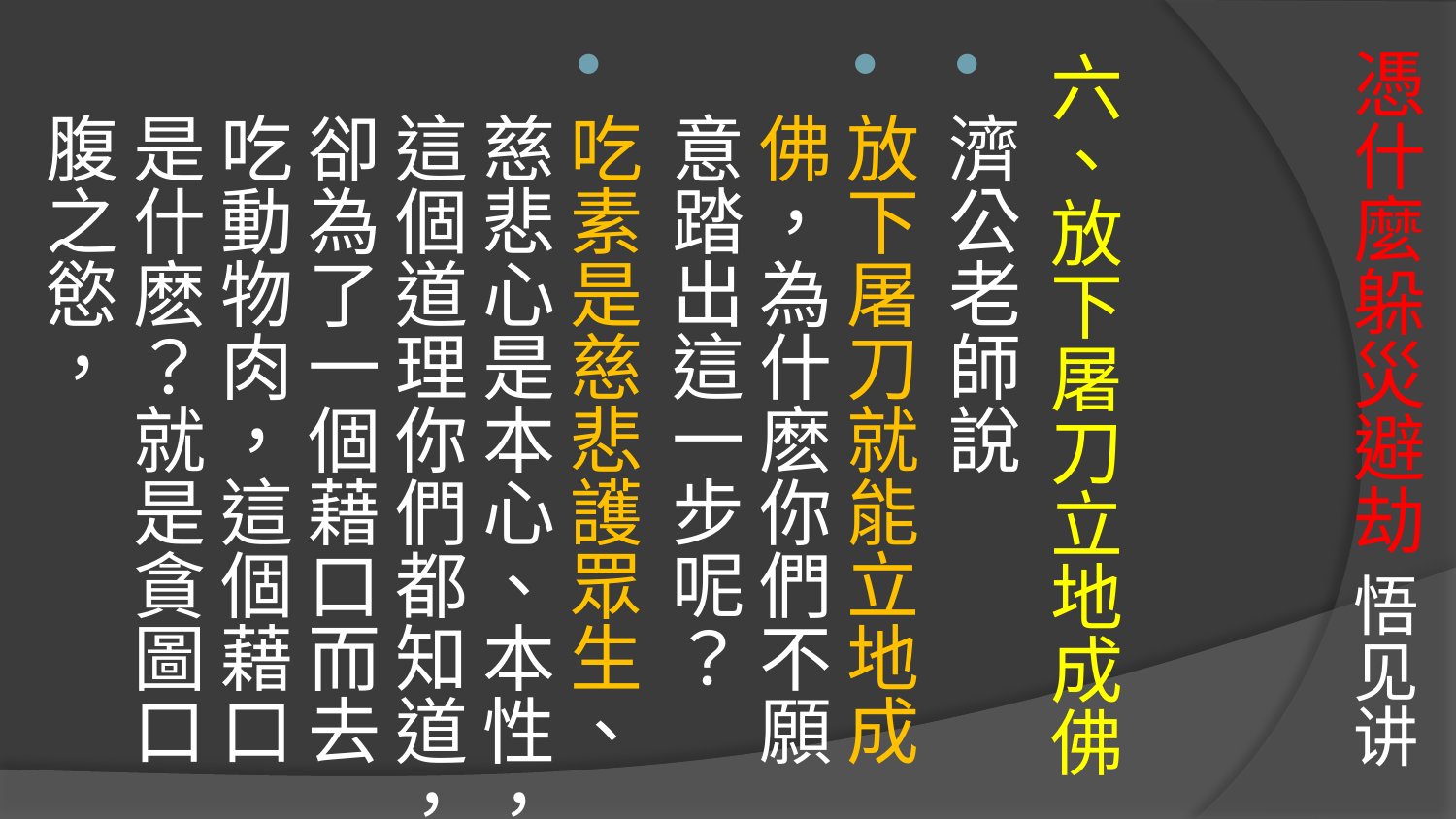

# 憑什麼躲災避劫 悟见讲
六、放下屠刀立地成佛
濟公老師說
放下屠刀就能立地成佛，為什麽你們不願意踏出這一步呢？
吃素是慈悲護眾生、慈悲心是本心、本性，這個道理你們都知道，卻為了一個藉口而去吃動物肉，這個藉口是什麽？就是貪圖口腹之慾，